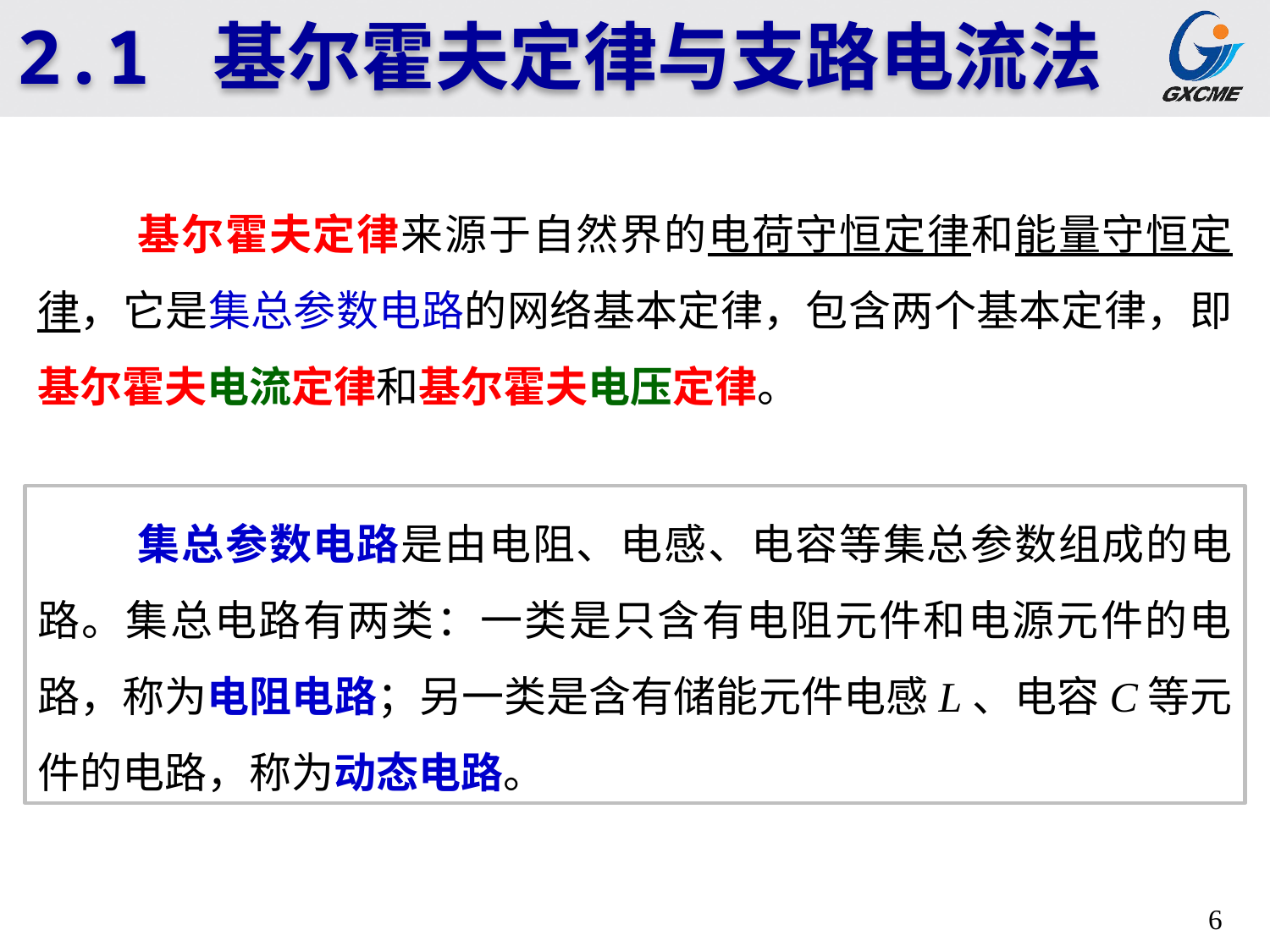

2.1 基尔霍夫定律与支路电流法
        基尔霍夫定律来源于自然界的电荷守恒定律和能量守恒定律，它是集总参数电路的网络基本定律，包含两个基本定律，即基尔霍夫电流定律和基尔霍夫电压定律。
        集总参数电路是由电阻、电感、电容等集总参数组成的电路。集总电路有两类：一类是只含有电阻元件和电源元件的电路，称为电阻电路；另一类是含有储能元件电感L、电容C等元件的电路，称为动态电路。
6